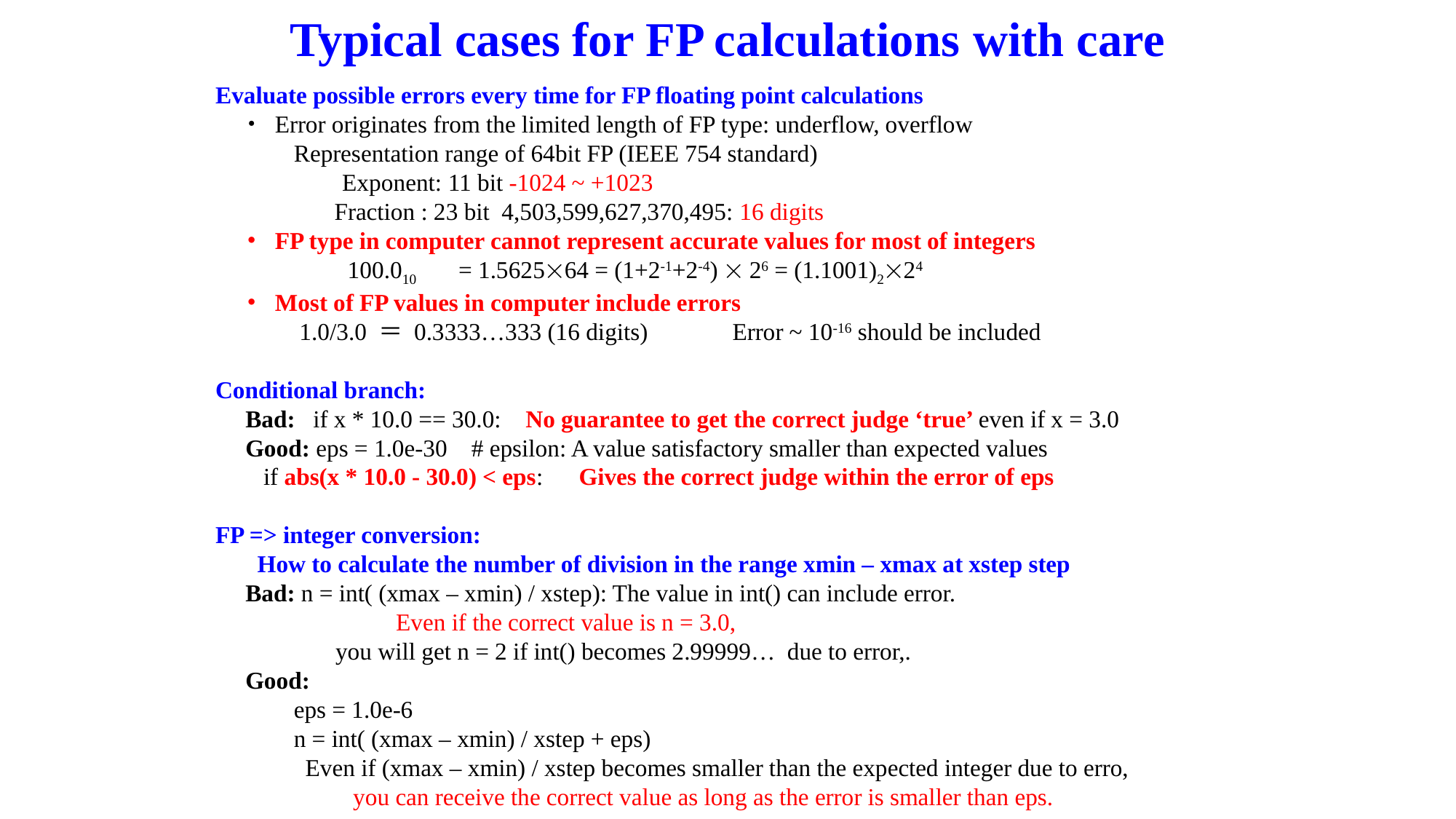

# Typical cases for FP calculations with care
Evaluate possible errors every time for FP floating point calculations
　・ Error originates from the limited length of FP type: underflow, overflow
　　　Representation range of 64bit FP (IEEE 754 standard)
　　　　　Exponent: 11 bit -1024 ~ +1023
　　　　   Fraction : 23 bit  4,503,599,627,370,495: 16 digits
　・ FP type in computer cannot represent accurate values for most of integers
　　　　　 100.010       = 1.5625×64 = (1+2-1+2-4) × 26 = (1.1001)2×24
　・ Most of FP values in computer include errors
              1.0/3.0 ＝ 0.3333…333 (16 digits)　　　Error ~ 10-16 should be included

Conditional branch:
　Bad:   if x * 10.0 == 30.0:    No guarantee to get the correct judge ‘true’ even if x = 3.0
　Good: eps = 1.0e-30    # epsilon: A value satisfactory smaller than expected values
        if abs(x * 10.0 - 30.0) < eps:　Gives the correct judge within the error of eps

FP => integer conversion:
       How to calculate the number of division in the range xmin – xmax at xstep step
　Bad: n = int( (xmax – xmin) / xstep): The value in int() can include error.
　　　　　　　 Even if the correct value is n = 3.0,
                    you will get n = 2 if int() becomes 2.99999…  due to error,.
　Good:
　　　eps = 1.0e-6
　　　n = int( (xmax – xmin) / xstep + eps)
               Even if (xmax – xmin) / xstep becomes smaller than the expected integer due to erro,
　　　　　  you can receive the correct value as long as the error is smaller than eps.